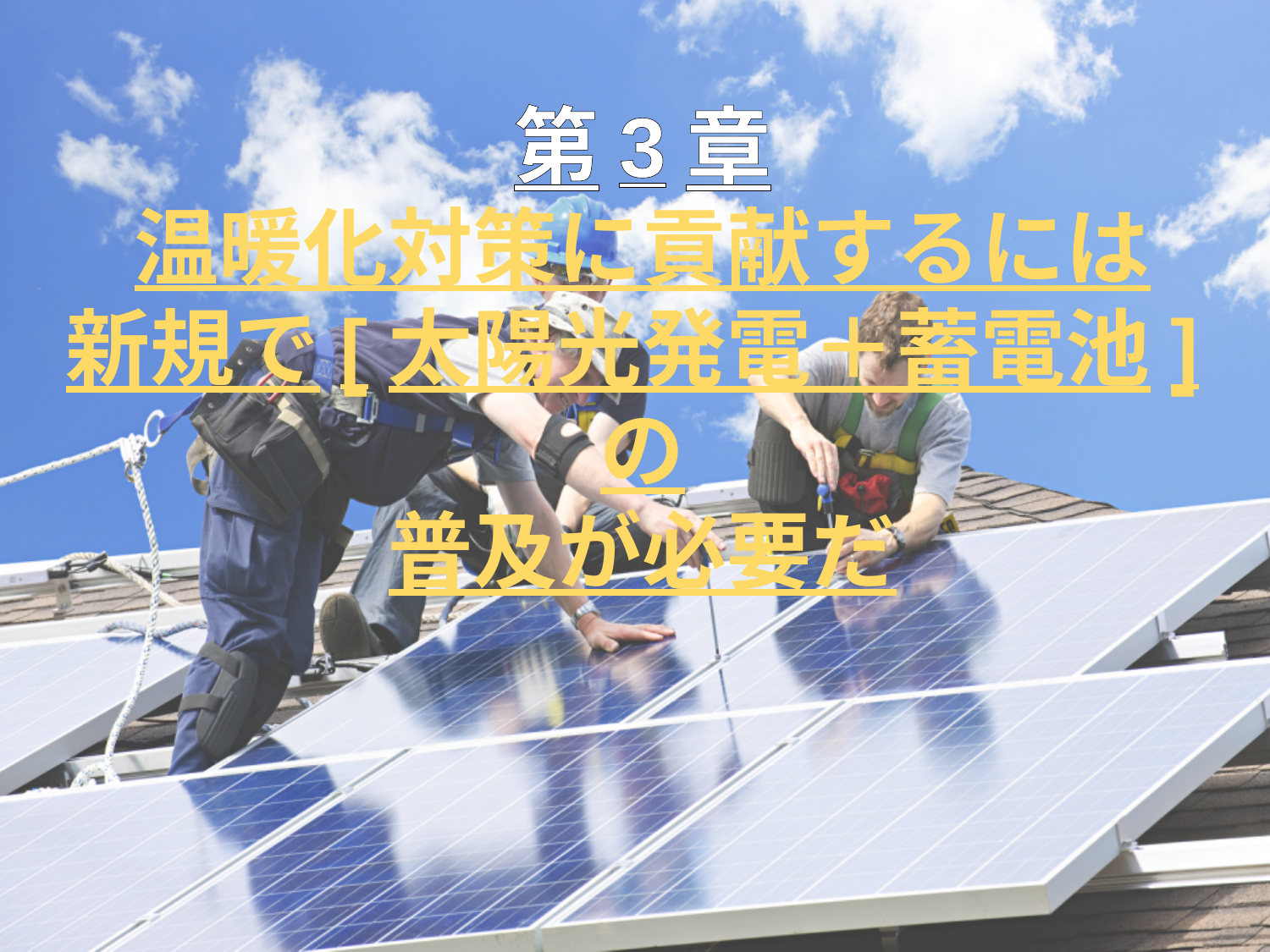

第3章
温暖化対策に貢献するには
新規で[太陽光発電＋蓄電池]の
普及が必要だ